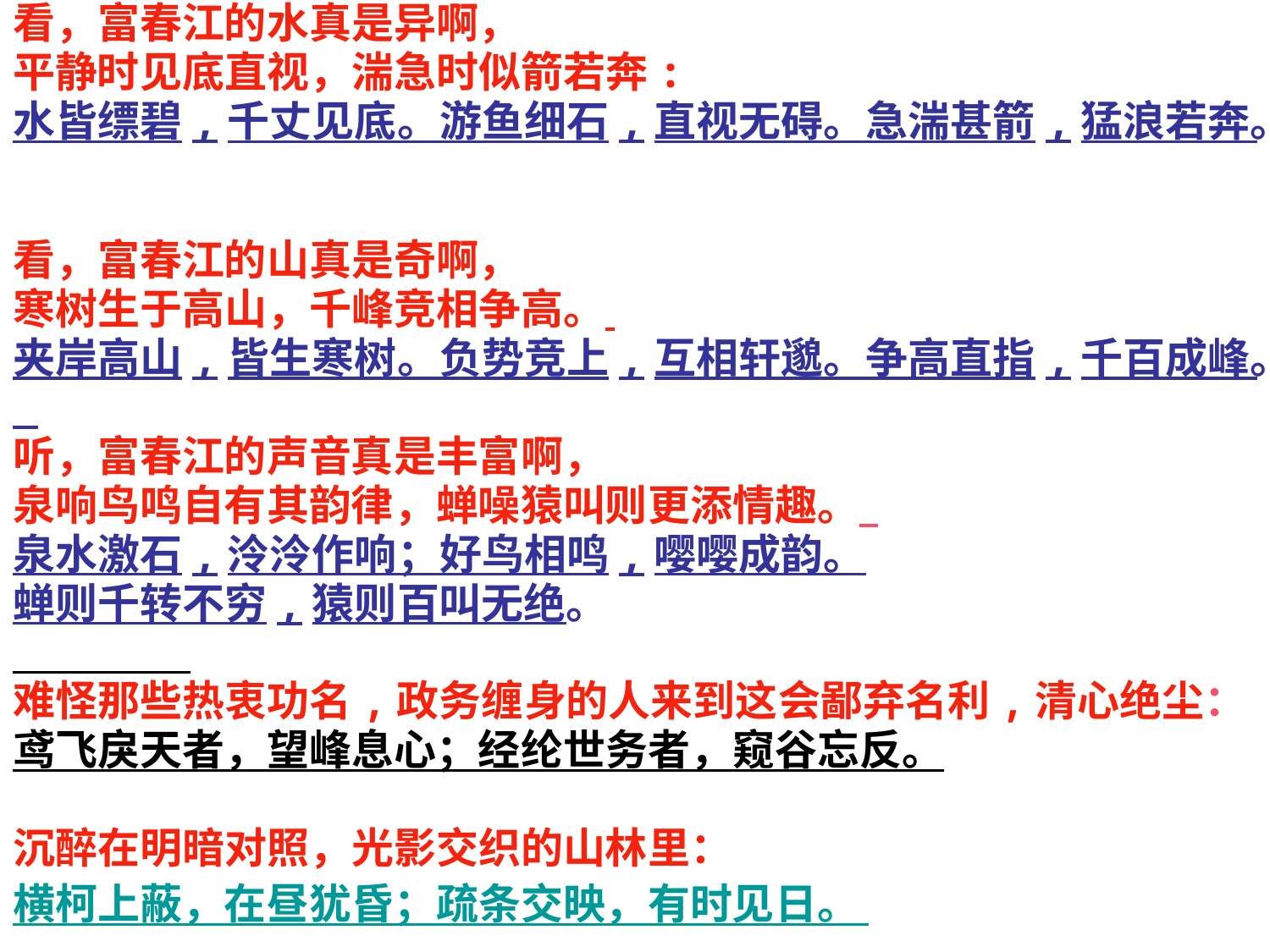

看，富春江的水真是异啊，
平静时见底直视，湍急时似箭若奔:
水皆缥碧,千丈见底。游鱼细石,直视无碍。急湍甚箭,猛浪若奔。

看，富春江的山真是奇啊，
寒树生于高山，千峰竞相争高。
夹岸高山,皆生寒树。负势竞上,互相轩邈。争高直指,千百成峰。

听，富春江的声音真是丰富啊，
泉响鸟鸣自有其韵律，蝉噪猿叫则更添情趣。
泉水激石,泠泠作响；好鸟相鸣,嘤嘤成韵。
蝉则千转不穷,猿则百叫无绝。

难怪那些热衷功名,政务缠身的人来到这会鄙弃名利,清心绝尘：
鸢飞戾天者，望峰息心；经纶世务者，窥谷忘反。

沉醉在明暗对照，光影交织的山林里：
横柯上蔽，在昼犹昏；疏条交映，有时见日。